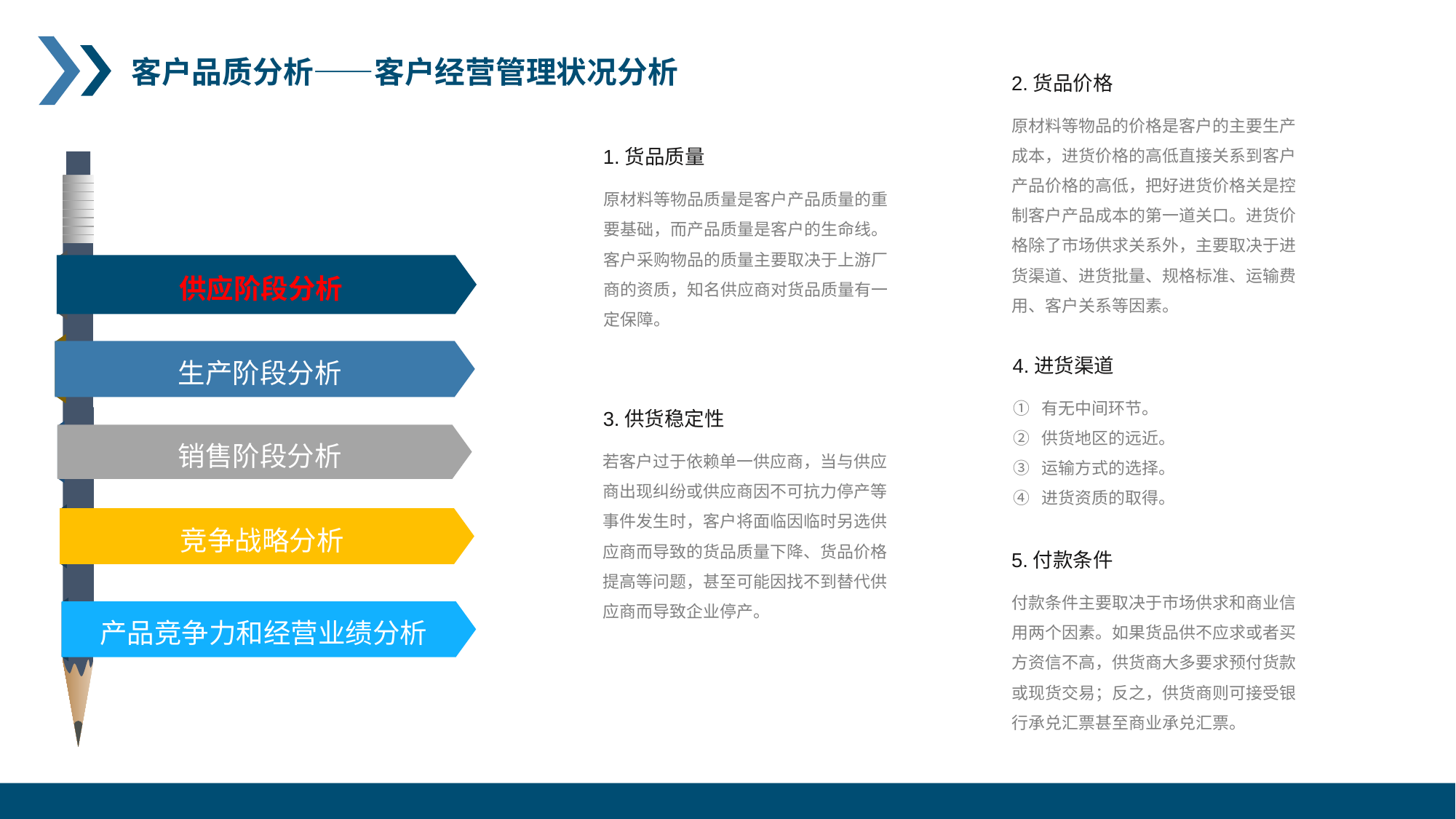

客户品质分析——客户经营管理状况分析
2.货品价格
原材料等物品的价格是客户的主要生产成本，进货价格的高低直接关系到客户产品价格的高低，把好进货价格关是控制客户产品成本的第一道关口。进货价格除了市场供求关系外，主要取决于进货渠道、进货批量、规格标准、运输费用、客户关系等因素。
1.货品质量
原材料等物品质量是客户产品质量的重要基础，而产品质量是客户的生命线。客户采购物品的质量主要取决于上游厂商的资质，知名供应商对货品质量有一定保障。

供应阶段分析

生产阶段分析

销售阶段分析

竞争战略分析

产品竞争力和经营业绩分析

4.进货渠道
①  有无中间环节。
②  供货地区的远近。
③  运输方式的选择。
④  进货资质的取得。
3.供货稳定性
若客户过于依赖单一供应商，当与供应商出现纠纷或供应商因不可抗力停产等事件发生时，客户将面临因临时另选供应商而导致的货品质量下降、货品价格提高等问题，甚至可能因找不到替代供应商而导致企业停产。
5.付款条件
付款条件主要取决于市场供求和商业信用两个因素。如果货品供不应求或者买方资信不高，供货商大多要求预付货款或现货交易；反之，供货商则可接受银行承兑汇票甚至商业承兑汇票。